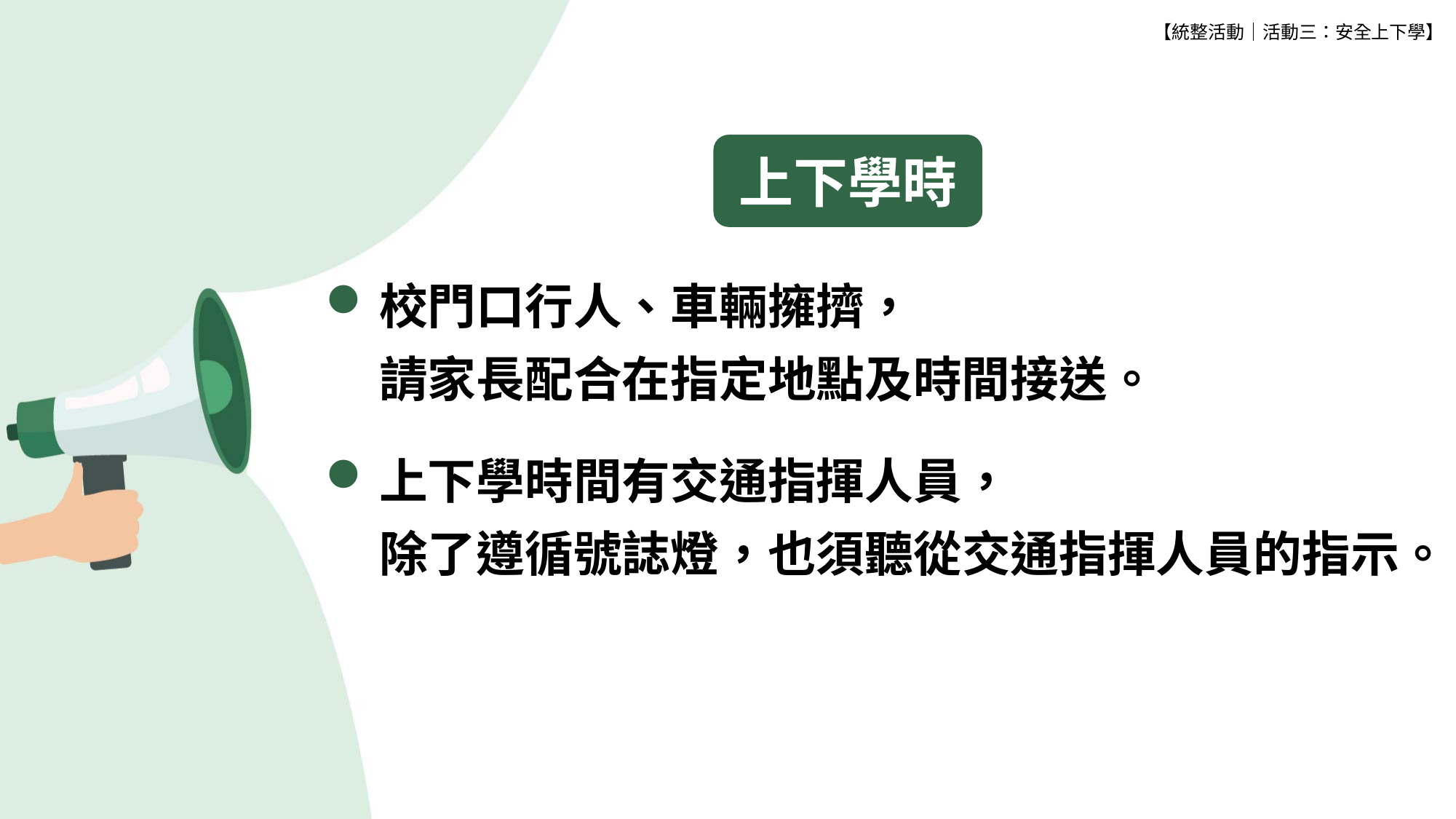

【統整活動│活動三：安全上下學】
上下學時
校門口行人、車輛擁擠，
請家長配合在指定地點及時間接送。
上下學時間有交通指揮人員，
除了遵循號誌燈，也須聽從交通指揮人員的指示。